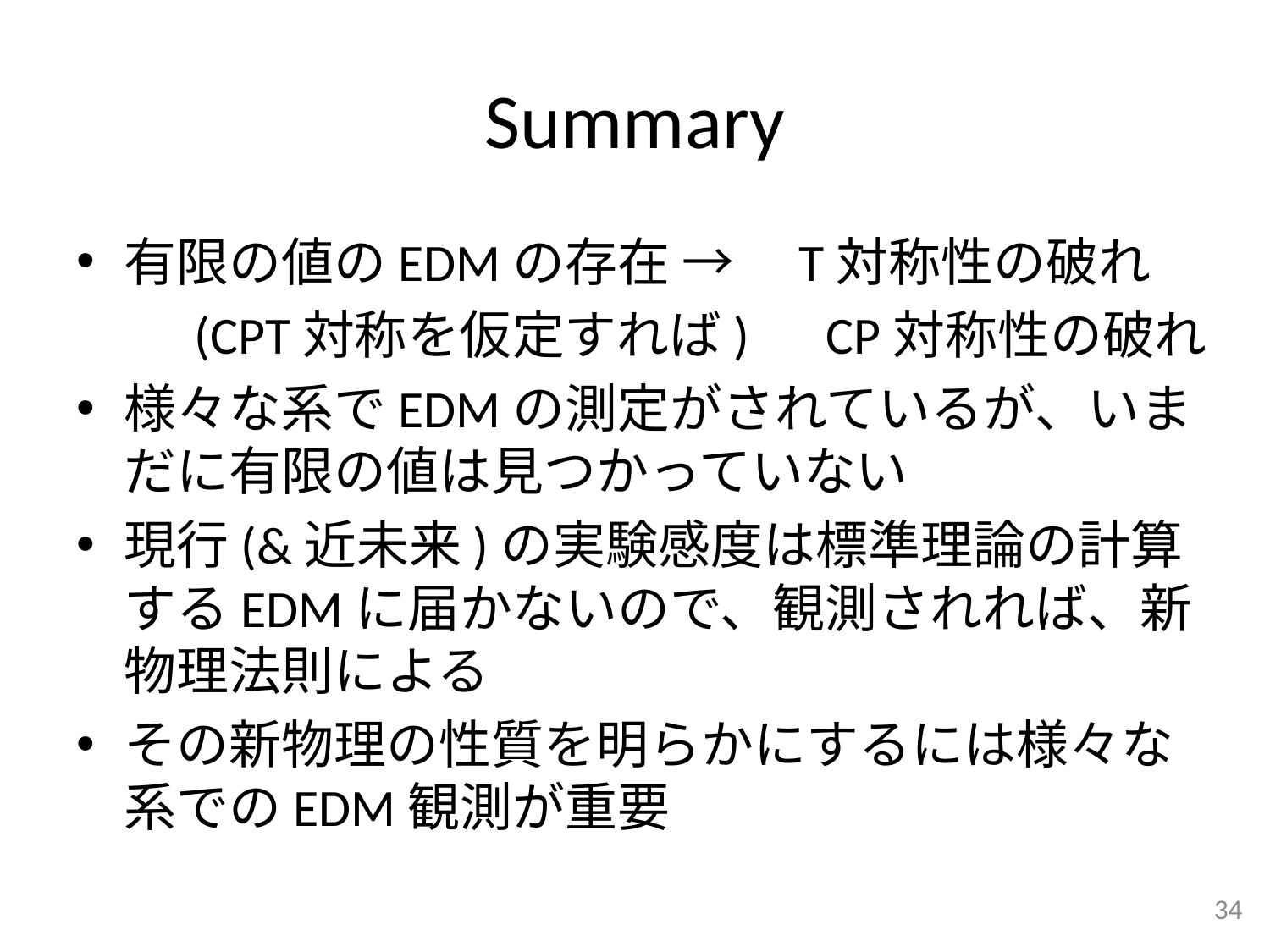

# Summary
有限の値のEDMの存在 →　T対称性の破れ
	(CPT対称を仮定すれば)　CP対称性の破れ
様々な系でEDMの測定がされているが、いまだに有限の値は見つかっていない
現行(&近未来)の実験感度は標準理論の計算するEDMに届かないので、観測されれば、新物理法則による
その新物理の性質を明らかにするには様々な系でのEDM観測が重要
34